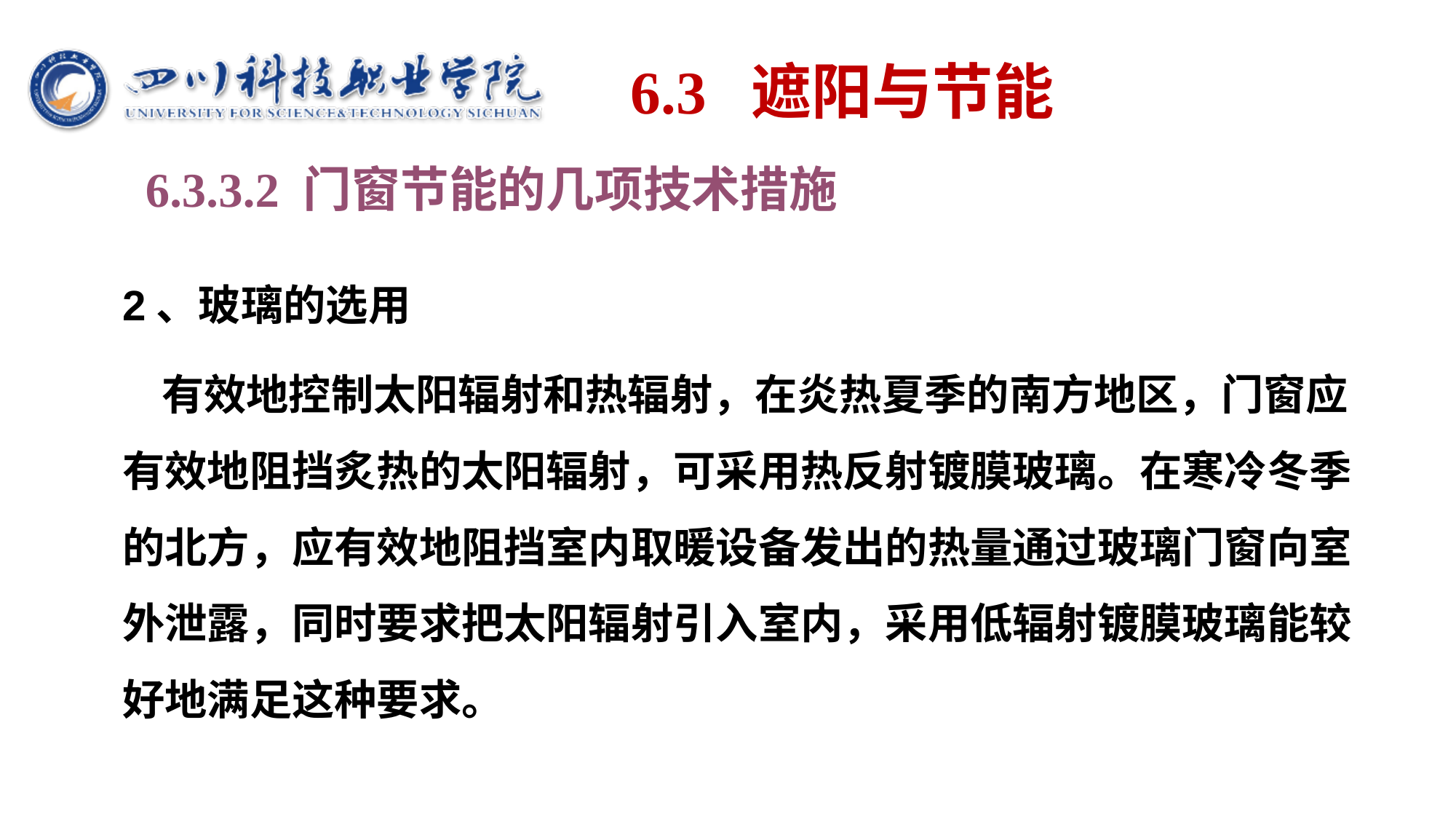

# 6.3  遮阳与节能
6.3.3.2 门窗节能的几项技术措施
2、玻璃的选用
   有效地控制太阳辐射和热辐射，在炎热夏季的南方地区，门窗应有效地阻挡炙热的太阳辐射，可采用热反射镀膜玻璃。在寒冷冬季的北方，应有效地阻挡室内取暖设备发出的热量通过玻璃门窗向室外泄露，同时要求把太阳辐射引入室内，采用低辐射镀膜玻璃能较好地满足这种要求。